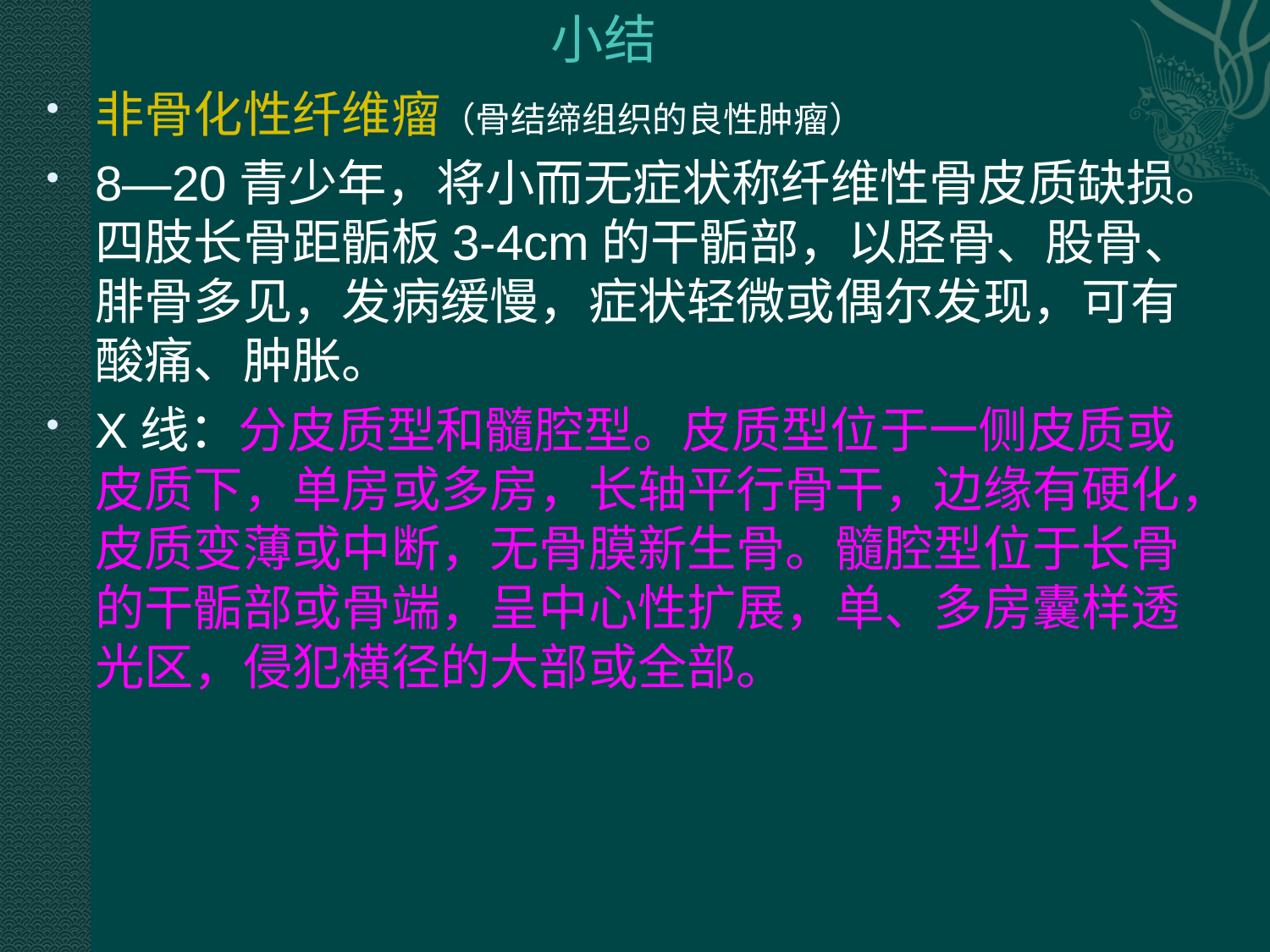

小结
非骨化性纤维瘤（骨结缔组织的良性肿瘤）
8—20青少年，将小而无症状称纤维性骨皮质缺损。四肢长骨距骺板3-4cm的干骺部，以胫骨、股骨、腓骨多见，发病缓慢，症状轻微或偶尔发现，可有酸痛、肿胀。
X线：分皮质型和髓腔型。皮质型位于一侧皮质或皮质下，单房或多房，长轴平行骨干，边缘有硬化，皮质变薄或中断，无骨膜新生骨。髓腔型位于长骨的干骺部或骨端，呈中心性扩展，单、多房囊样透光区，侵犯横径的大部或全部。